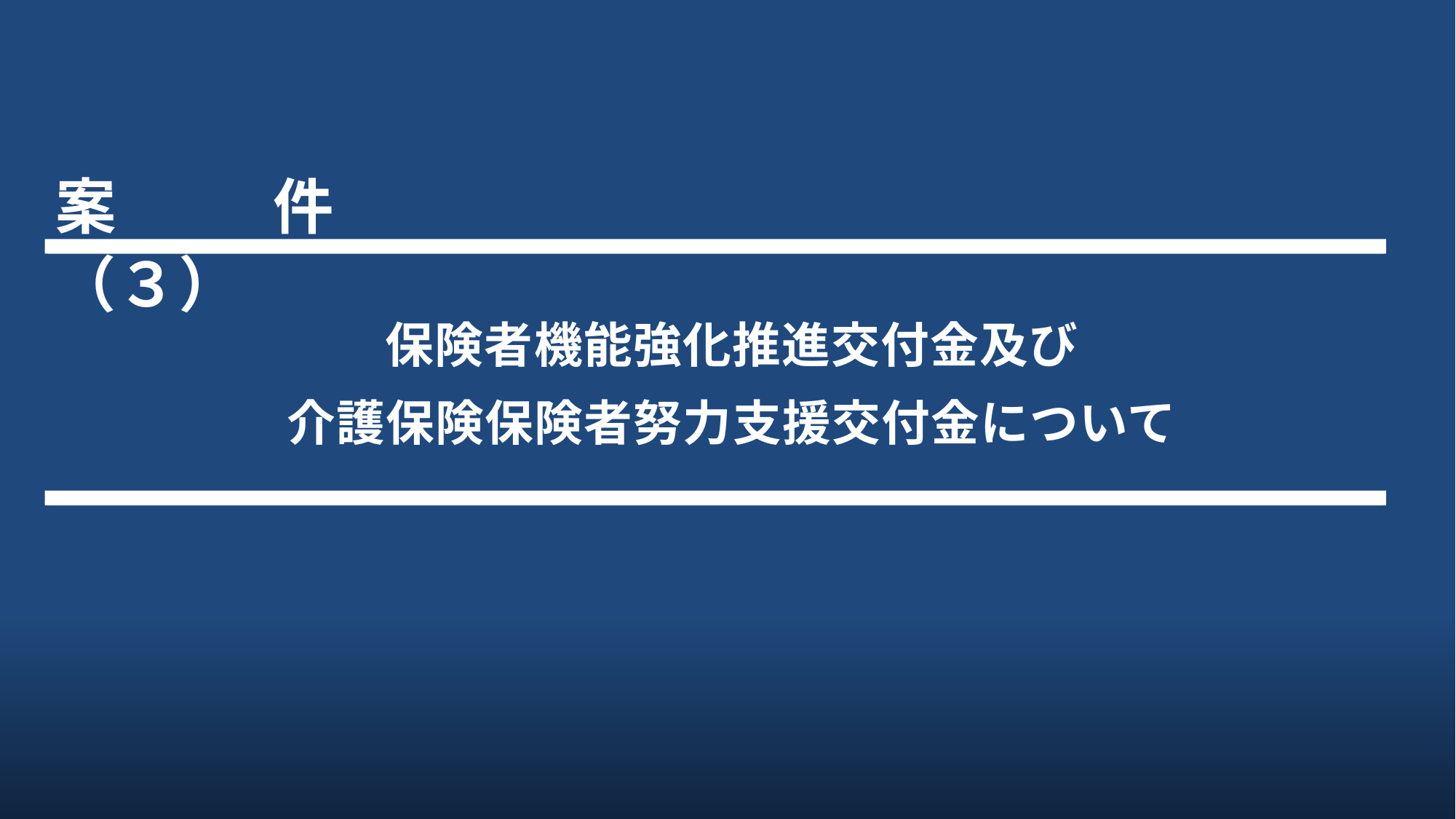

案件（３）

保険者機能強化推進交付金及び
介護保険保険者努力支援交付金について